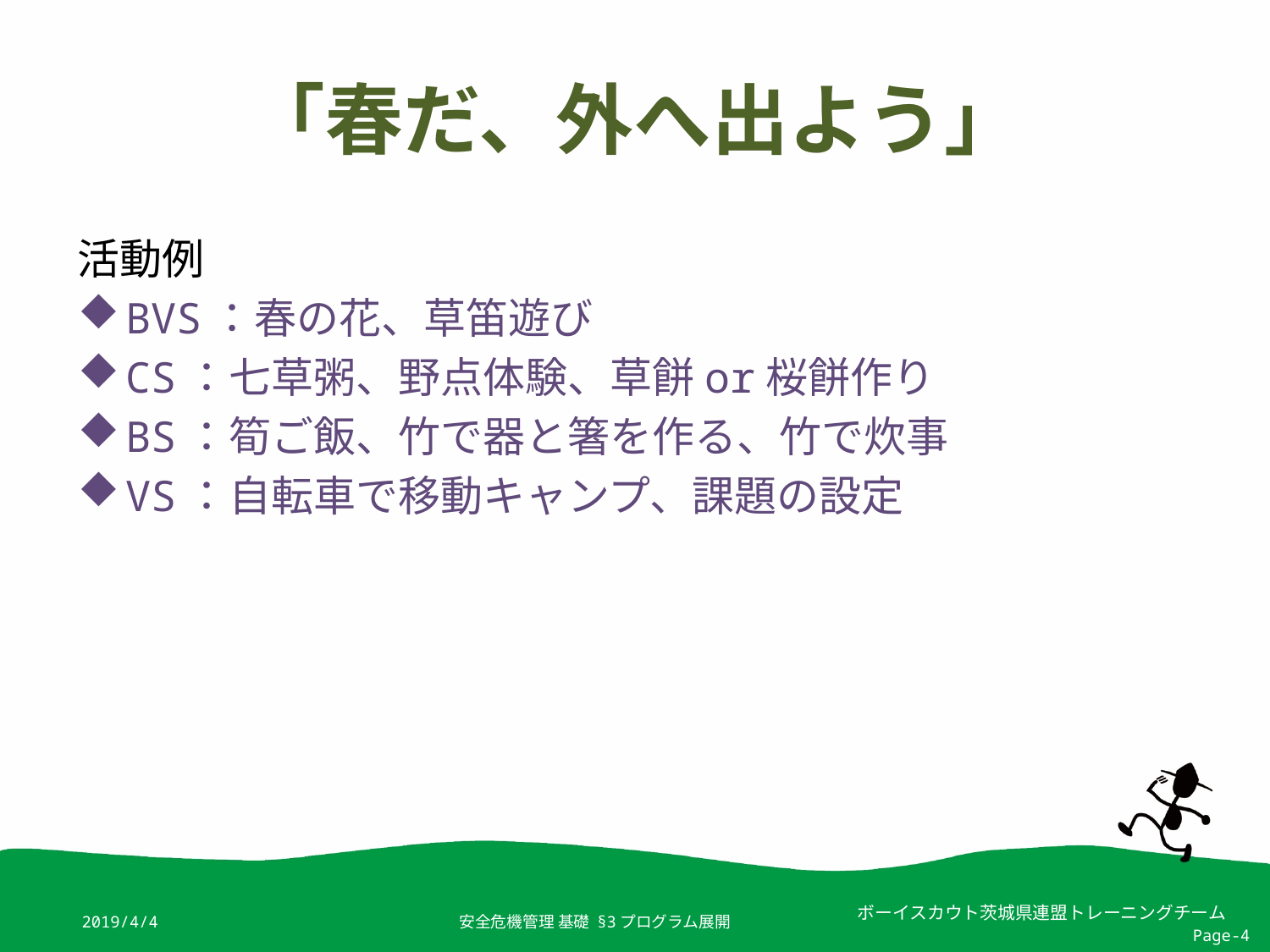

# 「春だ、外へ出よう」
活動例
BVS：春の花、草笛遊び
CS：七草粥、野点体験、草餅or桜餅作り
BS：筍ご飯、竹で器と箸を作る、竹で炊事
VS：自転車で移動キャンプ、課題の設定

2019/4/4
安全危機管理 基礎 §3プログラム展開
Page-4